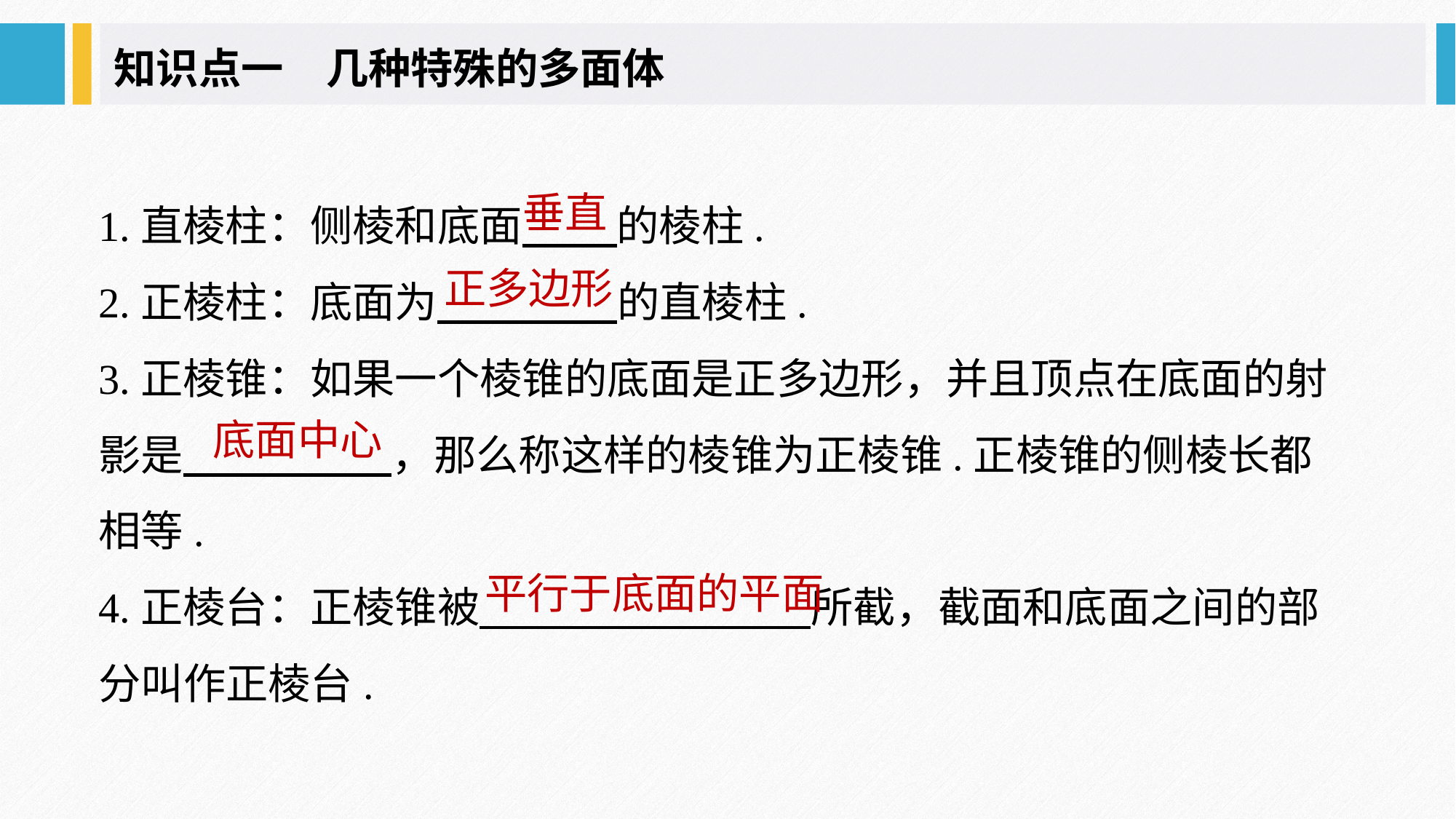

知识点一　几种特殊的多面体
1.直棱柱：侧棱和底面          的棱柱.
2.正棱柱：底面为                   的直棱柱.
3.正棱锥：如果一个棱锥的底面是正多边形，并且顶点在底面的射影是                      ，那么称这样的棱锥为正棱锥.正棱锥的侧棱长都相等.
4.正棱台：正棱锥被                                   所截，截面和底面之间的部分叫作正棱台.
垂直
正多边形
底面中心
平行于底面的平面